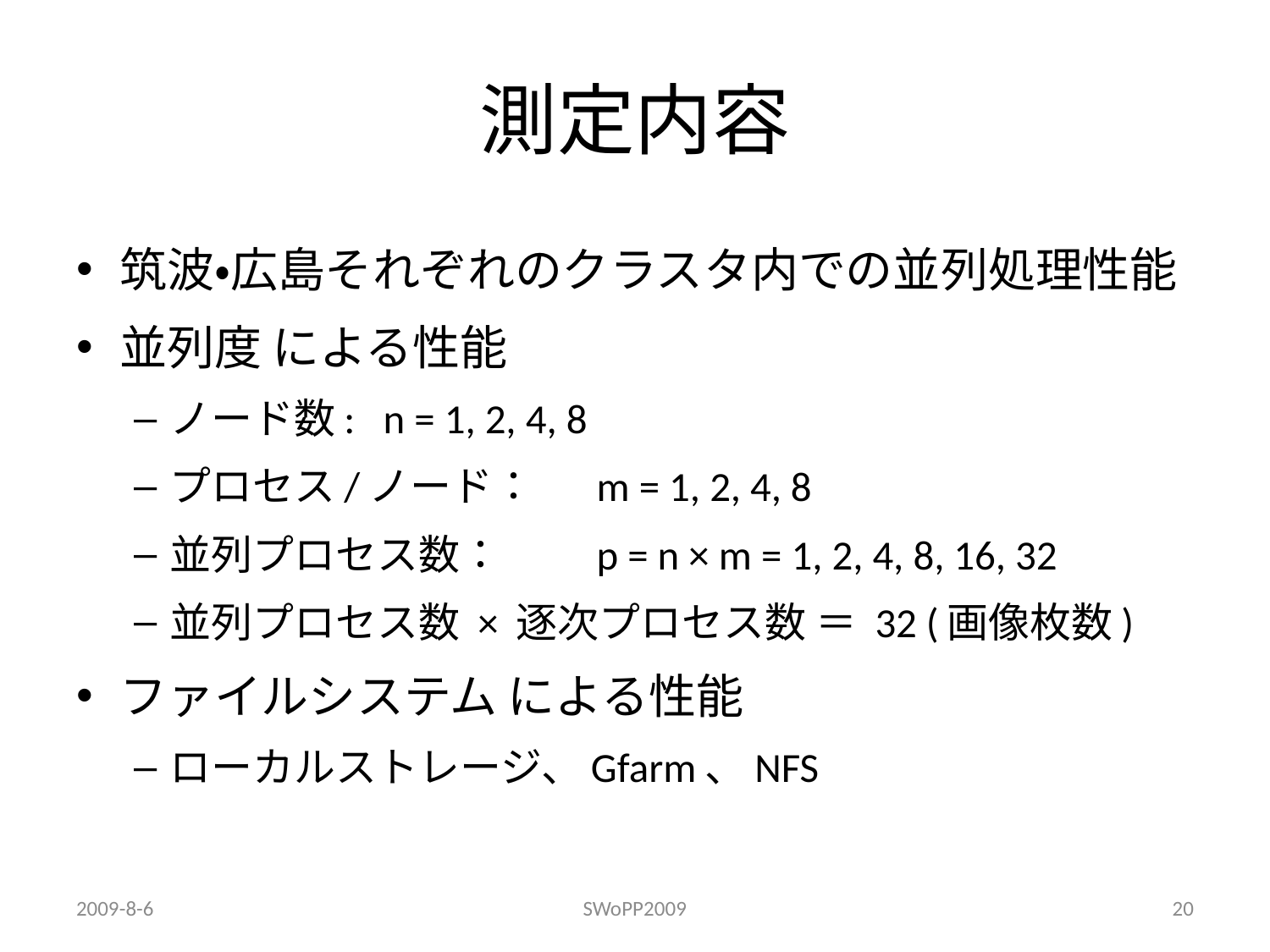

# 測定内容
筑波・広島それぞれのクラスタ内での並列処理性能
並列度 による性能
ノード数: 		n = 1, 2, 4, 8
プロセス/ノード：	m = 1, 2, 4, 8
並列プロセス数：	p = n × m = 1, 2, 4, 8, 16, 32
並列プロセス数 × 逐次プロセス数 ＝ 32 (画像枚数)
ファイルシステム による性能
ローカルストレージ、Gfarm、NFS
2009-8-6
SWoPP2009
20